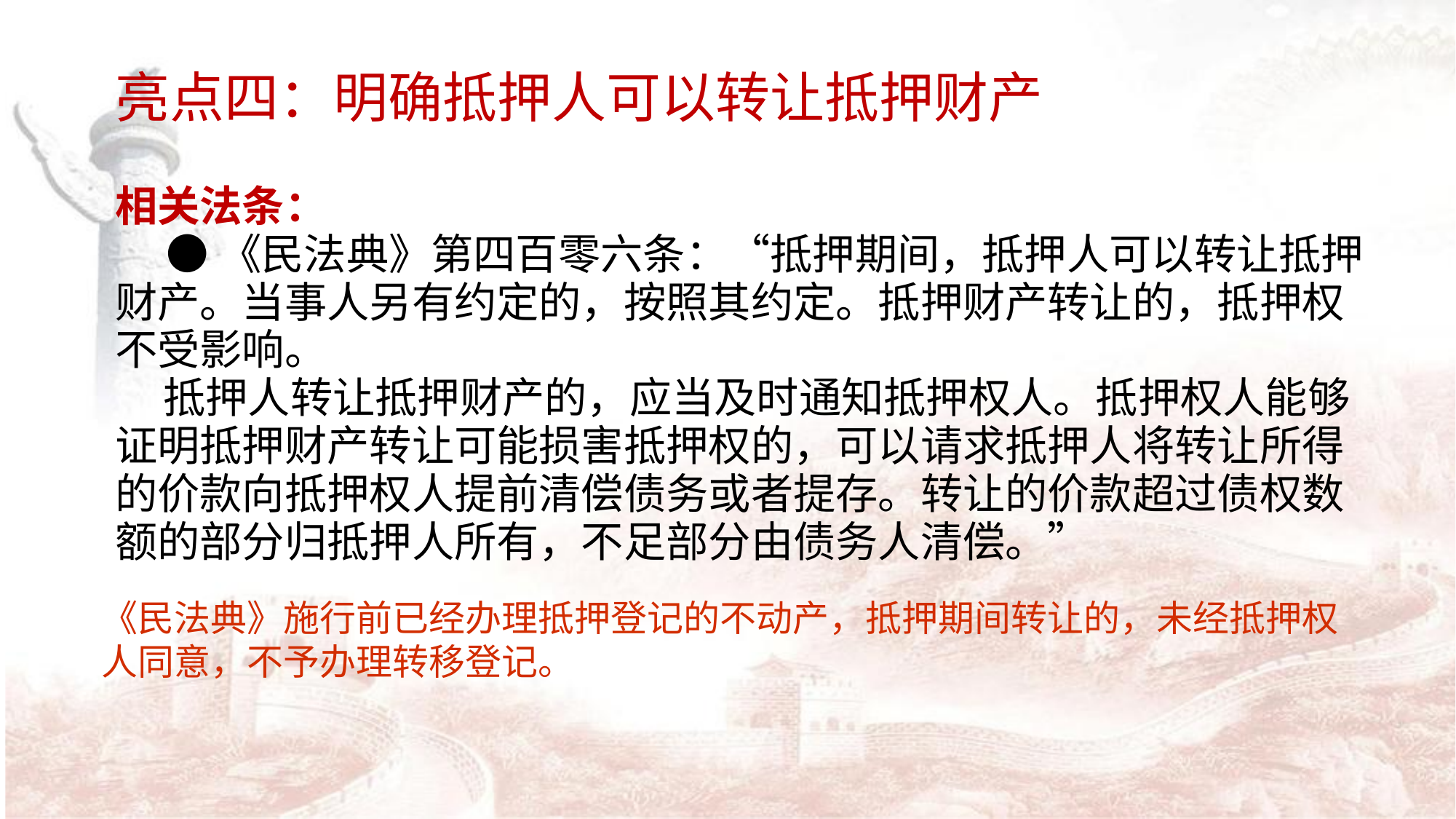

亮点四：明确抵押人可以转让抵押财产

相关法条：
       ●《民法典》第四百零六条：“抵押期间，抵押人可以转让抵押财产。当事人另有约定的，按照其约定。抵押财产转让的，抵押权不受影响。
    抵押人转让抵押财产的，应当及时通知抵押权人。抵押权人能够证明抵押财产转让可能损害抵押权的，可以请求抵押人将转让所得的价款向抵押权人提前清偿债务或者提存。转让的价款超过债权数额的部分归抵押人所有，不足部分由债务人清偿。”

《民法典》施行前已经办理抵押登记的不动产，抵押期间转让的，未经抵押权
人同意，不予办理转移登记。